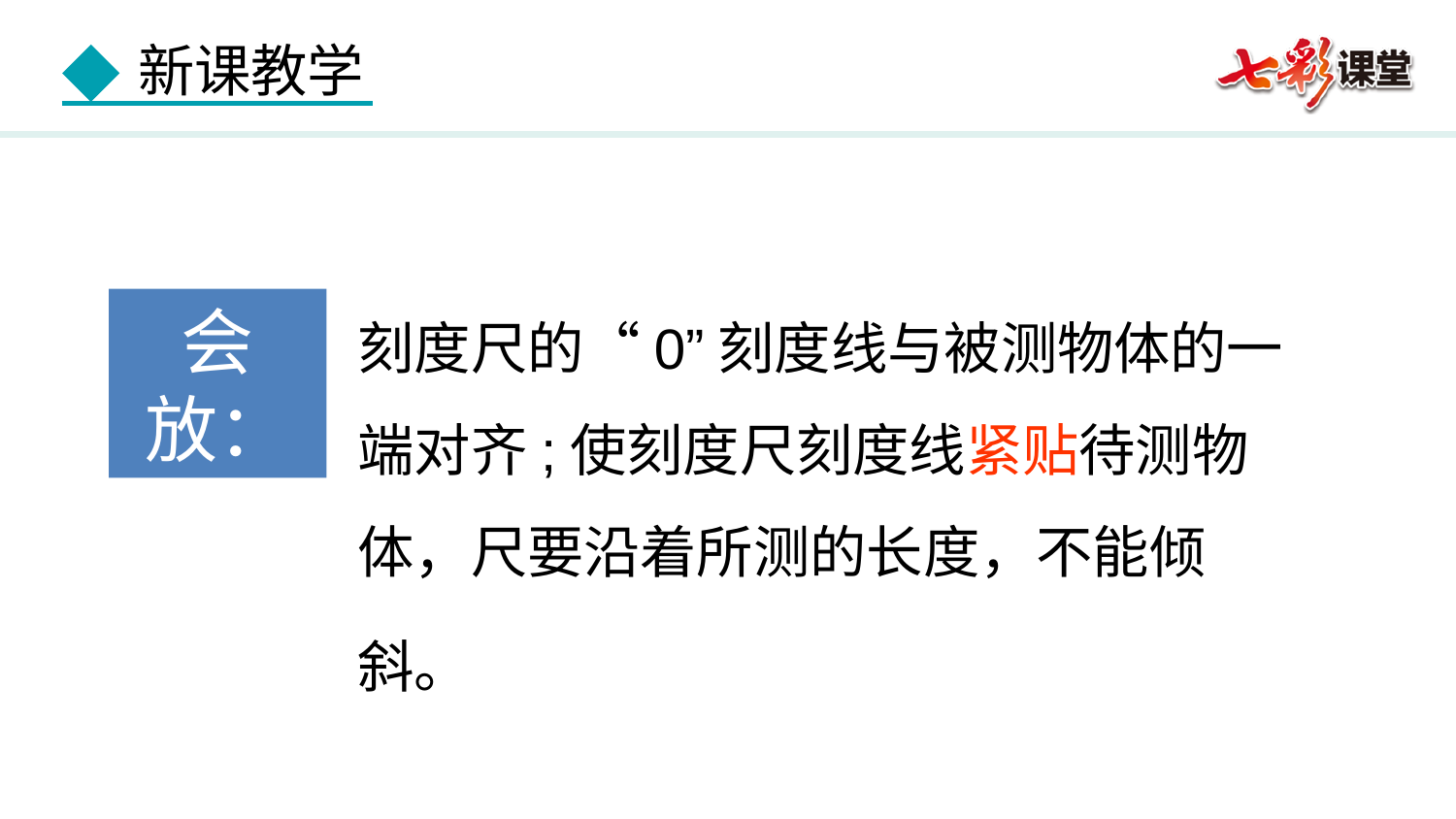

刻度尺的“0”刻度线与被测物体的一端对齐;使刻度尺刻度线紧贴待测物体，尺要沿着所测的长度，不能倾斜。
会放：